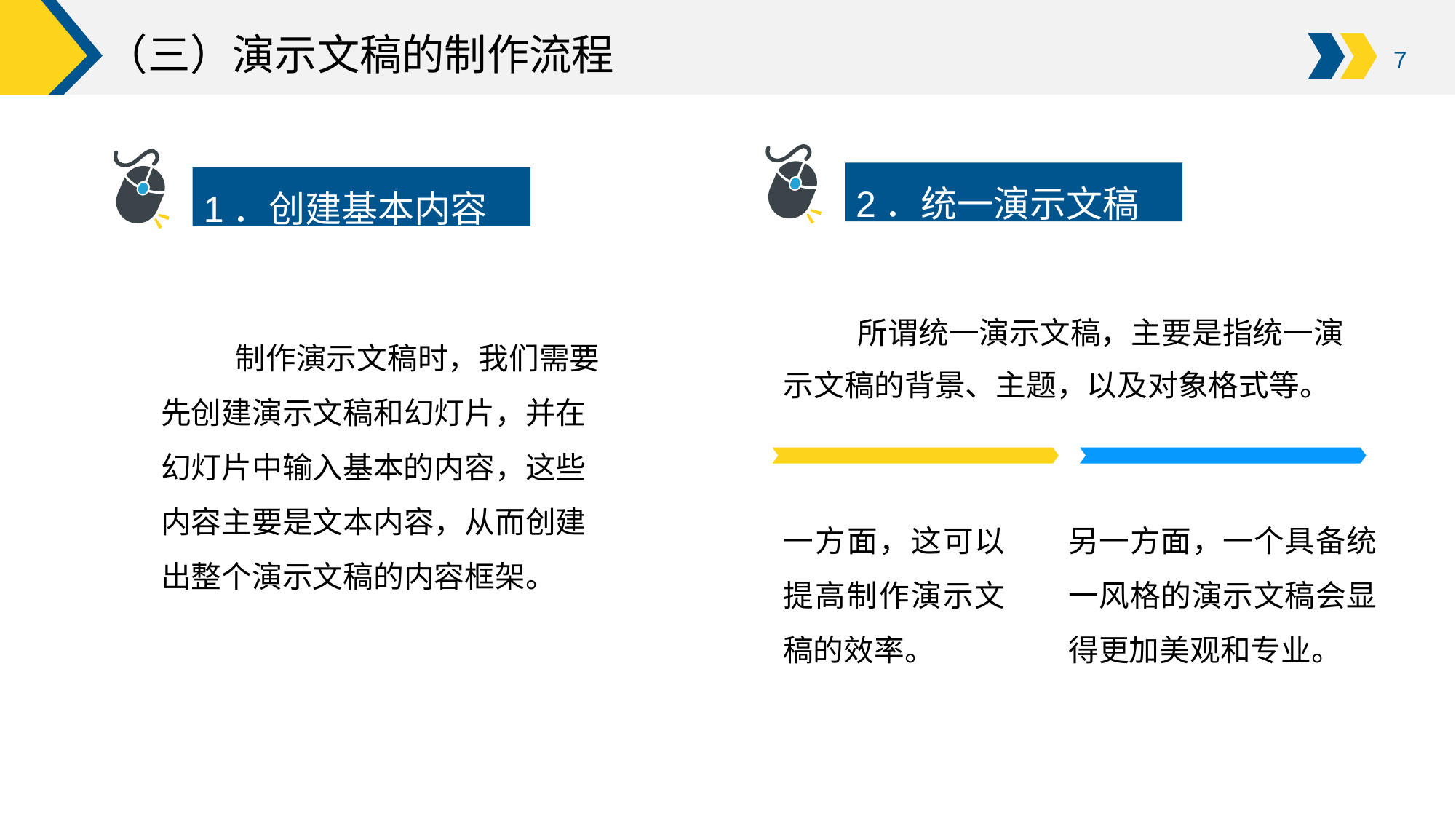

# （三）演示文稿的制作流程

2．统一演示文稿
容

1．创建基本内容
所谓统一演示文稿，主要是指统一演示文稿的背景、主题，以及对象格式等。
制作演示文稿时，我们需要先创建演示文稿和幻灯片，并在幻灯片中输入基本的内容，这些内容主要是文本内容，从而创建出整个演示文稿的内容框架。

一方面，这可以提高制作演示文稿的效率。
另一方面，一个具备统一风格的演示文稿会显得更加美观和专业。